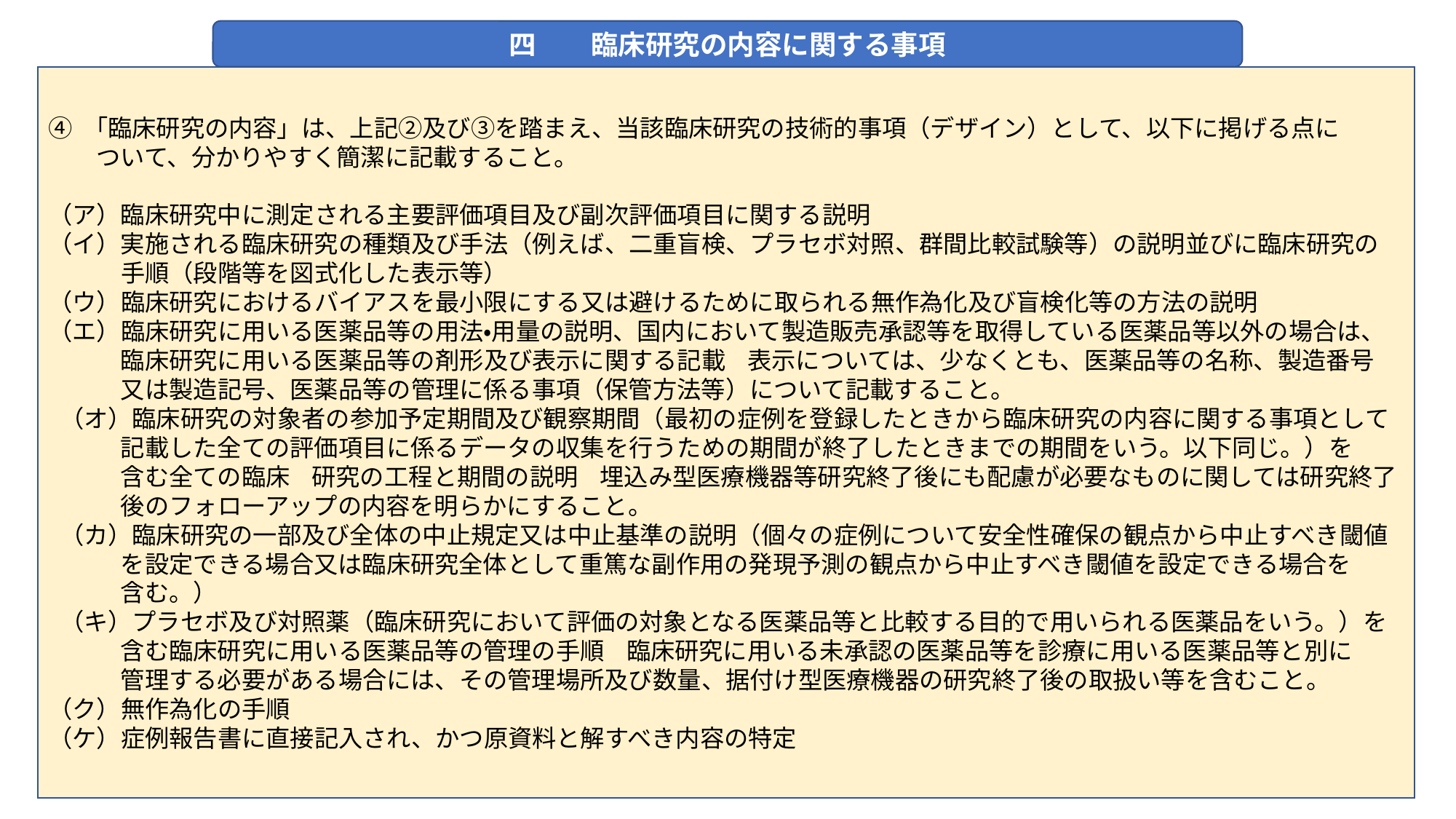

四　　臨床研究の内容に関する事項
④ 「臨床研究の内容」は、上記②及び③を踏まえ、当該臨床研究の技術的事項（デザイン）として、以下に掲げる点に
　　ついて、分かりやすく簡潔に記載すること。

（ア）臨床研究中に測定される主要評価項目及び副次評価項目に関する説明
（イ）実施される臨床研究の種類及び手法（例えば、二重盲検、プラセボ対照、群間比較試験等）の説明並びに臨床研究の
　　　手順（段階等を図式化した表示等）
（ウ）臨床研究におけるバイアスを最小限にする又は避けるために取られる無作為化及び盲検化等の方法の説明
（エ）臨床研究に用いる医薬品等の用法・用量の説明、国内において製造販売承認等を取得している医薬品等以外の場合は、
　　　臨床研究に用いる医薬品等の剤形及び表示に関する記載    表示については、少なくとも、医薬品等の名称、製造番号
　　　又は製造記号、医薬品等の管理に係る事項（保管方法等）について記載すること。
 （オ）臨床研究の対象者の参加予定期間及び観察期間（最初の症例を登録したときから臨床研究の内容に関する事項として
　　　記載した全ての評価項目に係るデータの収集を行うための期間が終了したときまでの期間をいう。以下同じ。）を
　　　含む全ての臨床    研究の工程と期間の説明    埋込み型医療機器等研究終了後にも配慮が必要なものに関しては研究終了
　　　後のフォローアップの内容を明らかにすること。
 （カ）臨床研究の一部及び全体の中止規定又は中止基準の説明（個々の症例について安全性確保の観点から中止すべき閾値
　　　を設定できる場合又は臨床研究全体として重篤な副作用の発現予測の観点から中止すべき閾値を設定できる場合を
　　　含む。）
 （キ）プラセボ及び対照薬（臨床研究において評価の対象となる医薬品等と比較する目的で用いられる医薬品をいう。）を
　　　含む臨床研究に用いる医薬品等の管理の手順    臨床研究に用いる未承認の医薬品等を診療に用いる医薬品等と別に
　　　管理する必要がある場合には、その管理場所及び数量、据付け型医療機器の研究終了後の取扱い等を含むこと。
（ク）無作為化の手順
（ケ）症例報告書に直接記入され、かつ原資料と解すべき内容の特定